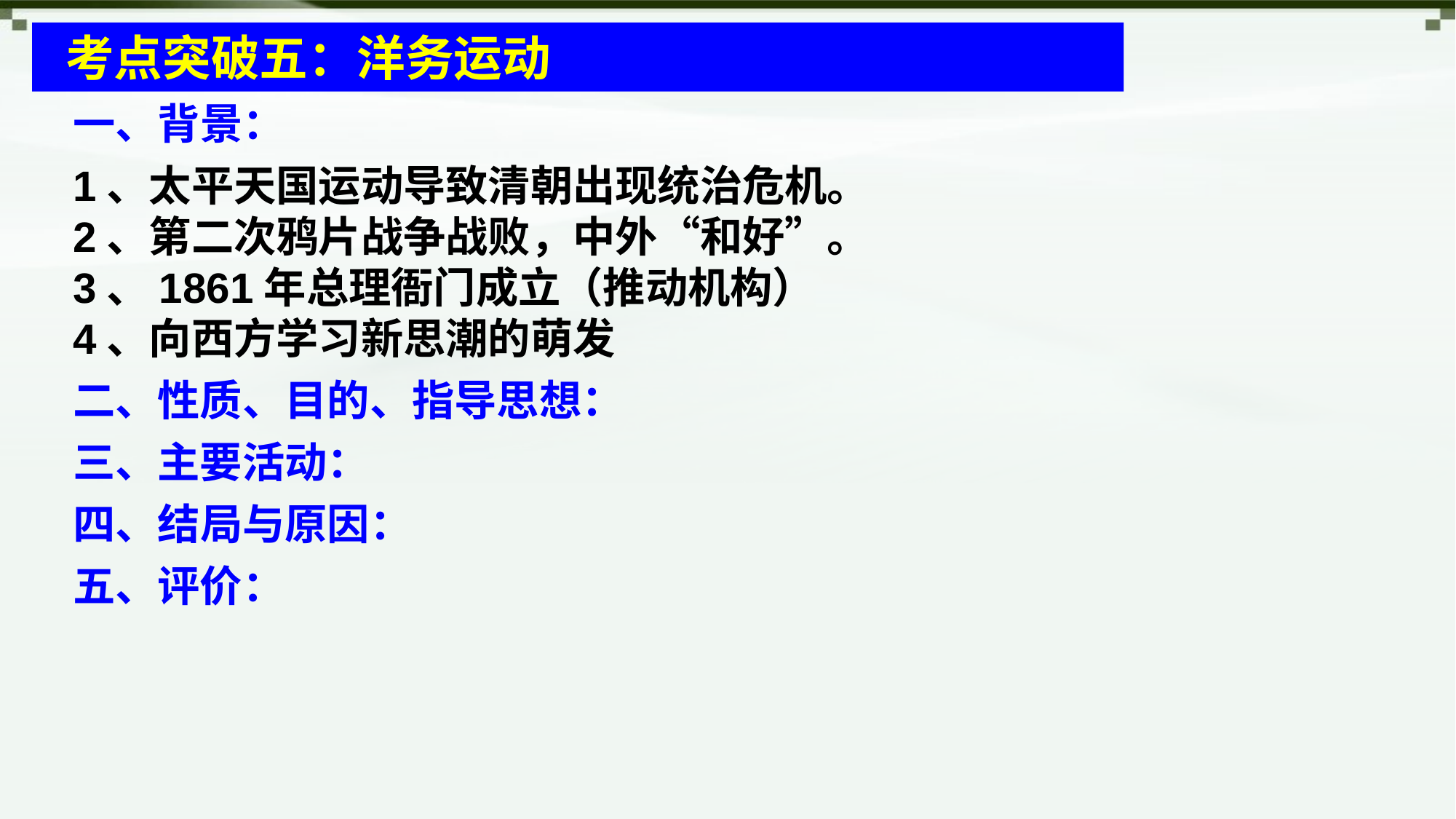

考点突破五：洋务运动
一、背景：
1、太平天国运动导致清朝出现统治危机。
2、第二次鸦片战争战败，中外“和好”。
3、1861年总理衙门成立（推动机构）
4、向西方学习新思潮的萌发

二、性质、目的、指导思想：
三、主要活动：
四、结局与原因：
五、评价：